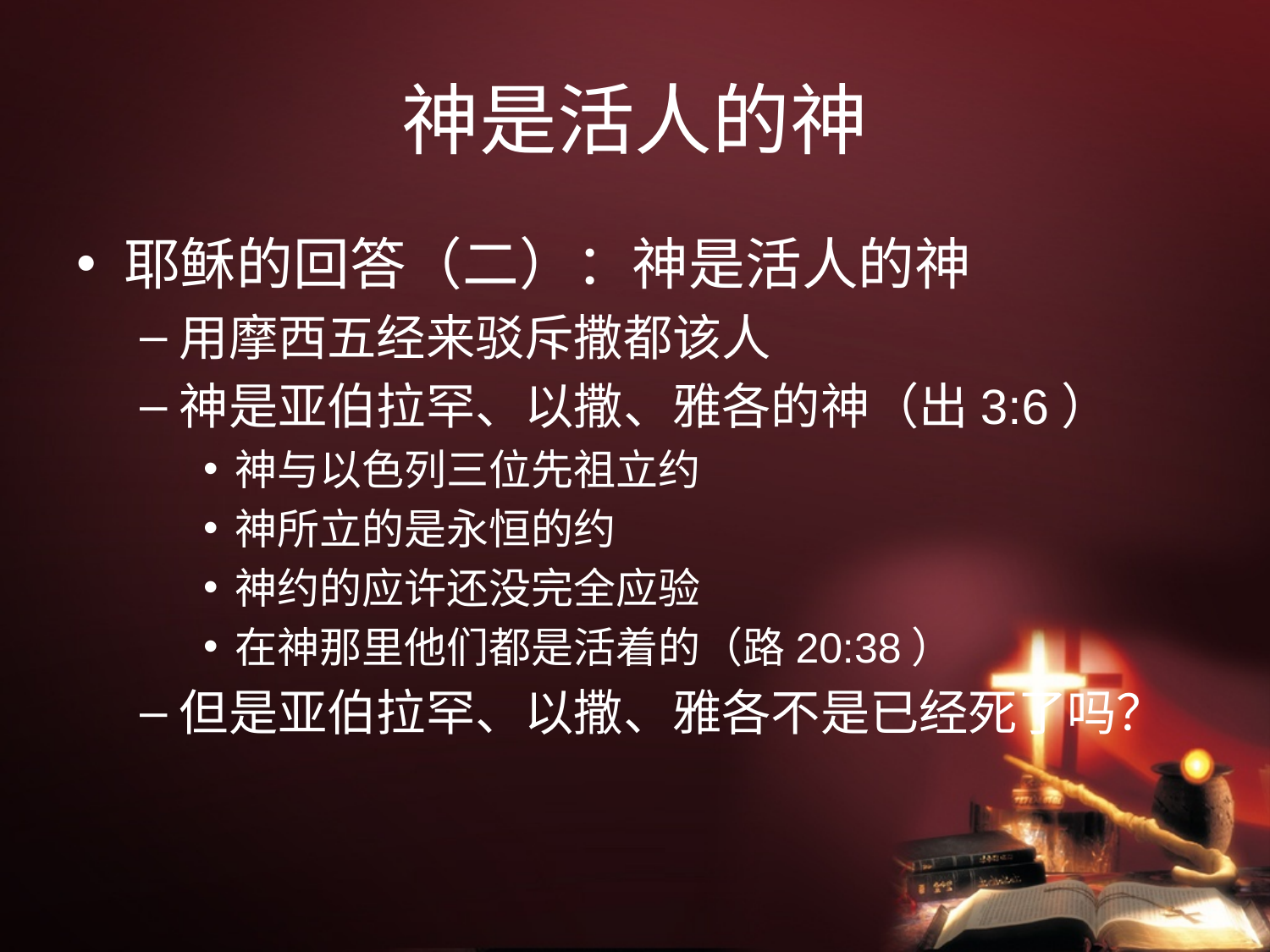

# 神是活人的神
耶稣的回答（二）：神是活人的神
用摩西五经来驳斥撒都该人
神是亚伯拉罕、以撒、雅各的神（出3:6）
神与以色列三位先祖立约
神所立的是永恒的约
神约的应许还没完全应验
在神那里他们都是活着的（路20:38）
但是亚伯拉罕、以撒、雅各不是已经死了吗？